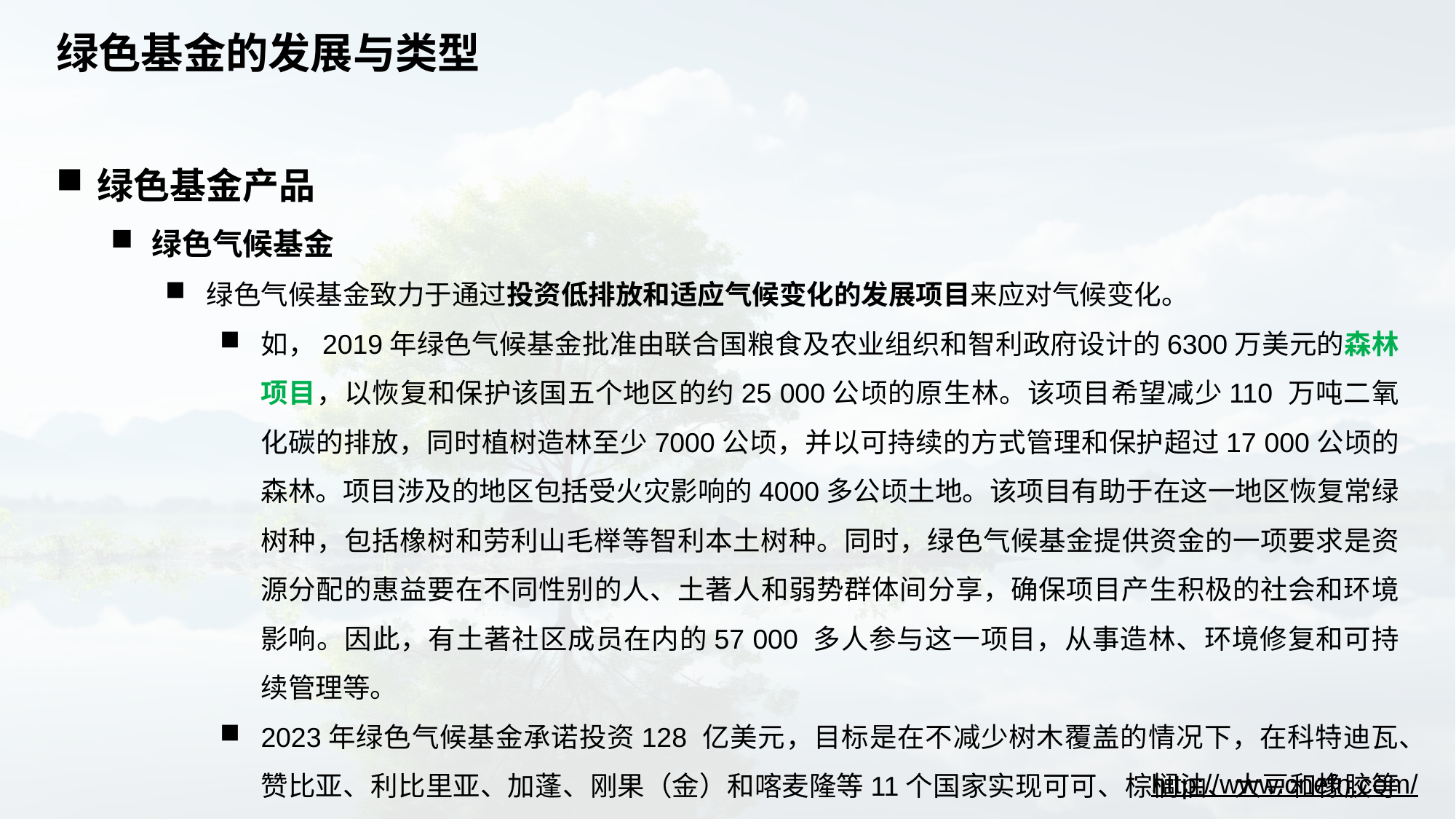

# 绿色基金的发展与类型
绿色基金产品
绿色气候基金
绿色气候基金致力于通过投资低排放和适应气候变化的发展项目来应对气候变化。
如，2019年绿色气候基金批准由联合国粮食及农业组织和智利政府设计的6300万美元的森林项目，以恢复和保护该国五个地区的约25 000公顷的原生林。该项目希望减少110 万吨二氧化碳的排放，同时植树造林至少7000公顷，并以可持续的方式管理和保护超过17 000公顷的森林。项目涉及的地区包括受火灾影响的4000多公顷土地。该项目有助于在这一地区恢复常绿树种，包括橡树和劳利山毛榉等智利本土树种。同时，绿色气候基金提供资金的一项要求是资源分配的惠益要在不同性别的人、土著人和弱势群体间分享，确保项目产生积极的社会和环境影响。因此，有土著社区成员在内的57 000 多人参与这一项目，从事造林、环境修复和可持续管理等。
2023年绿色气候基金承诺投资128 亿美元，目标是在不减少树木覆盖的情况下，在科特迪瓦、赞比亚、利比里亚、加蓬、刚果（金）和喀麦隆等11个国家实现可可、棕榈油、大豆和橡胶等作物的可持续生产。